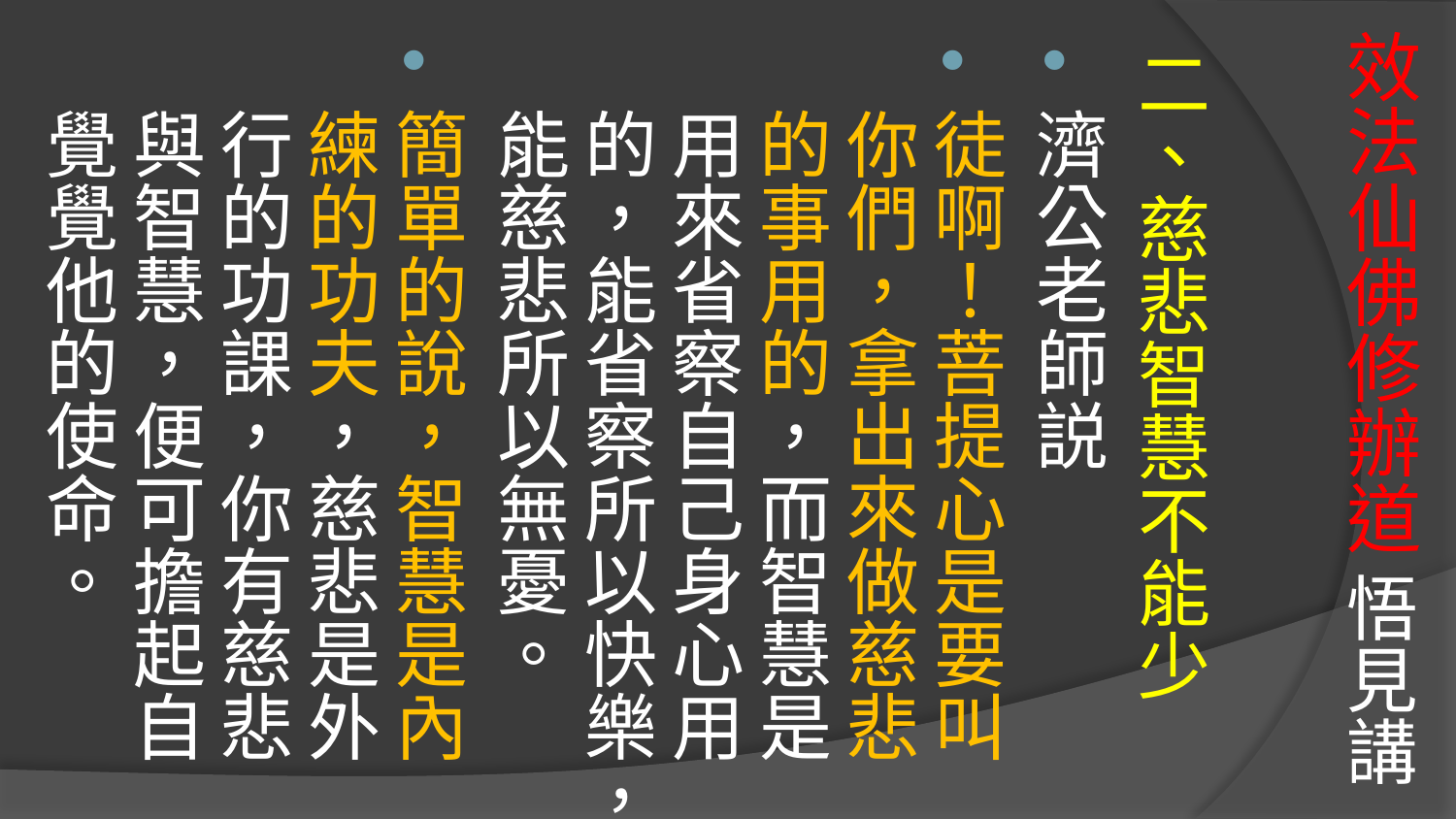

# 效法仙佛修辦道 悟見講
二、慈悲智慧不能少
濟公老師説
徒啊！菩提心是要叫你們，拿出來做慈悲的事用的，而智慧是用來省察自己身心用的，能省察所以快樂，能慈悲所以無憂。
簡單的說，智慧是內練的功夫，慈悲是外行的功課，你有慈悲與智慧，便可擔起自覺覺他的使命。